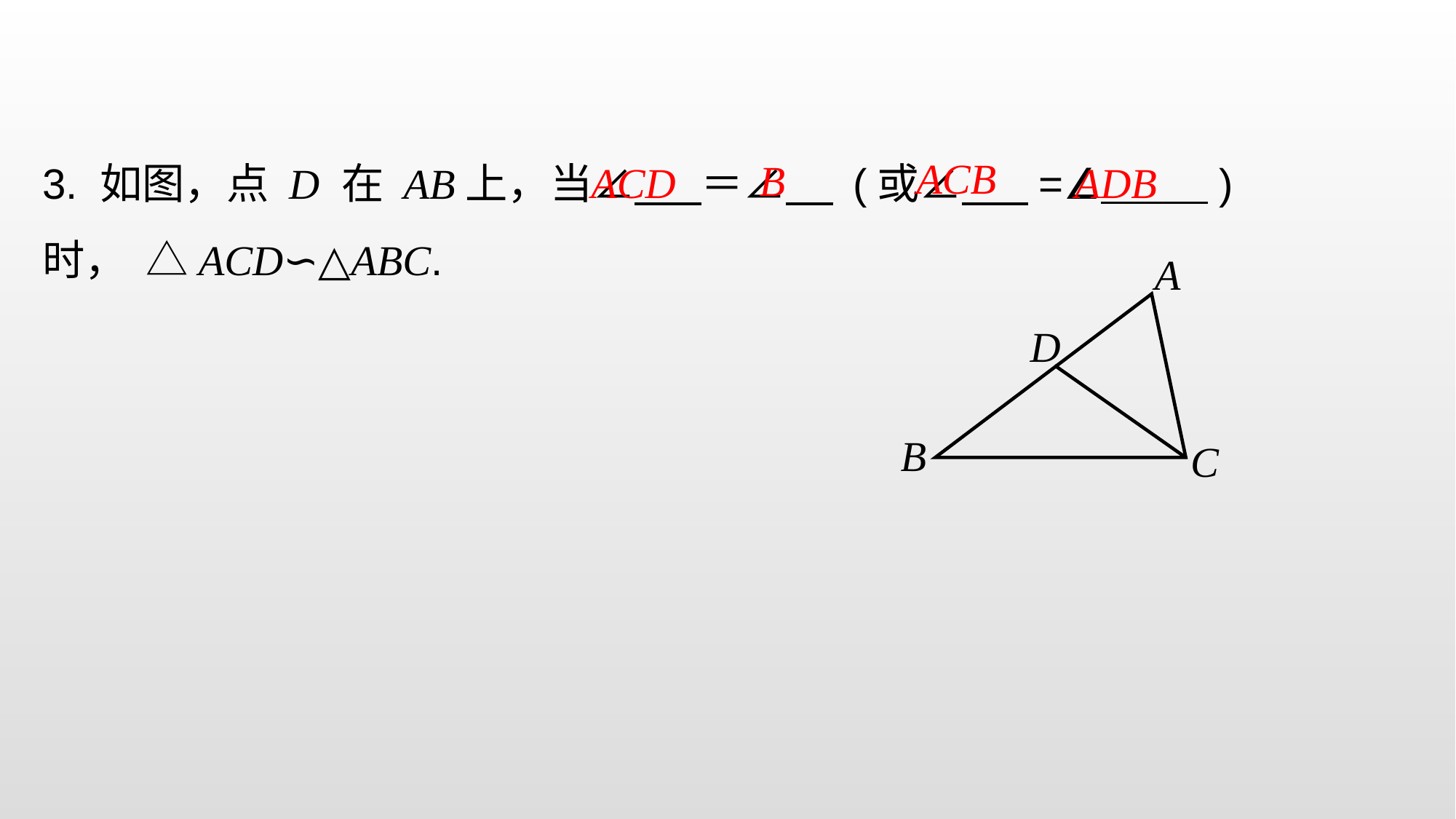

3. 如图，点 D 在 AB上，当∠       ＝∠      (或∠       =∠          )时，  △ACD∽△ABC.
ACB
B
ACD
ADB
A

D
B
C